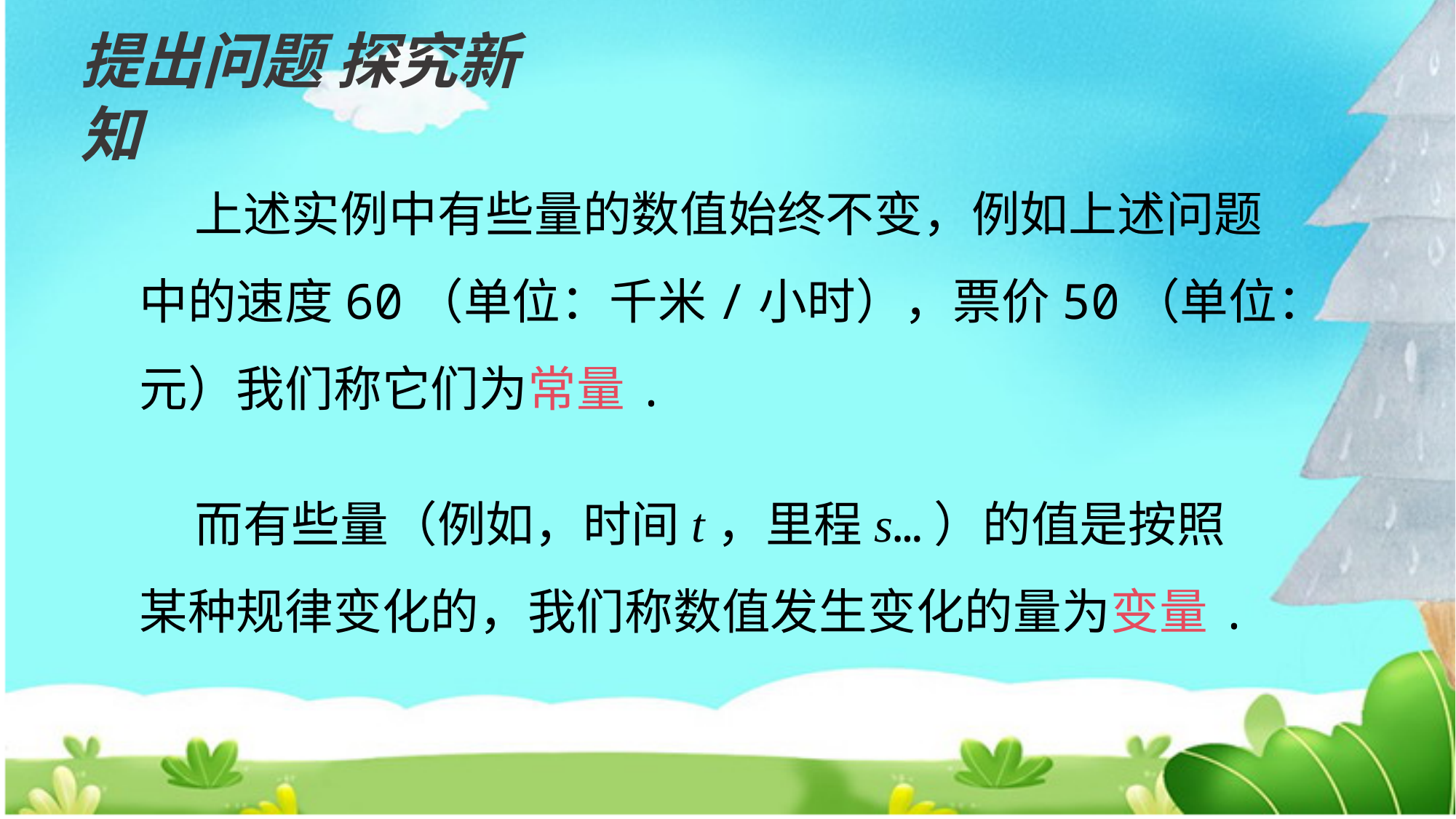

提出问题 探究新知
    上述实例中有些量的数值始终不变，例如上述问题中的速度60（单位：千米/小时），票价50（单位：元）我们称它们为常量.

    而有些量（例如，时间t，里程s…）的值是按照某种规律变化的，我们称数值发生变化的量为变量.